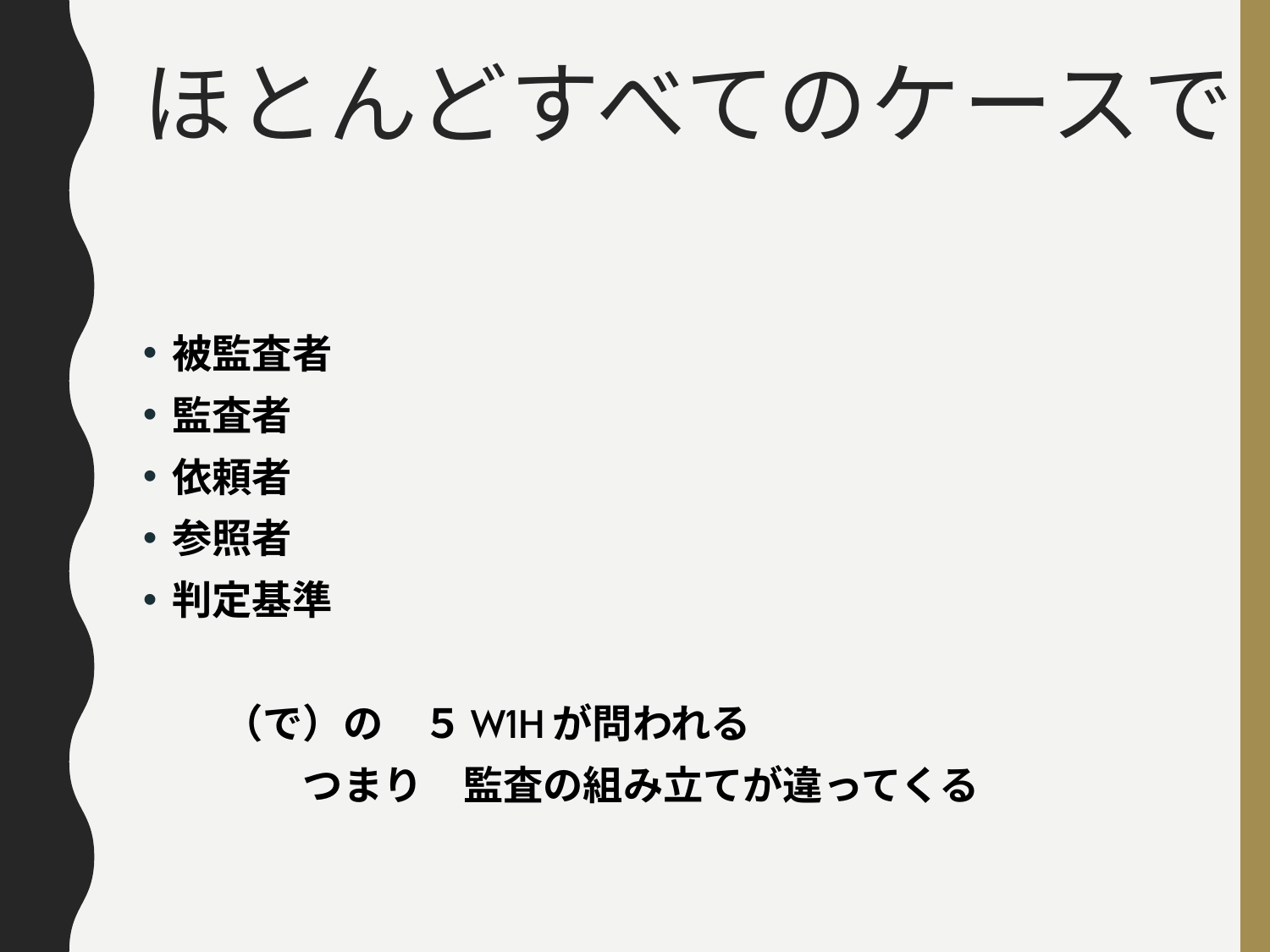

# ほとんどすべてのケースで
被監査者
監査者
依頼者
参照者
判定基準

　　（で）の　５W1Hが問われる
　　　　つまり　監査の組み立てが違ってくる